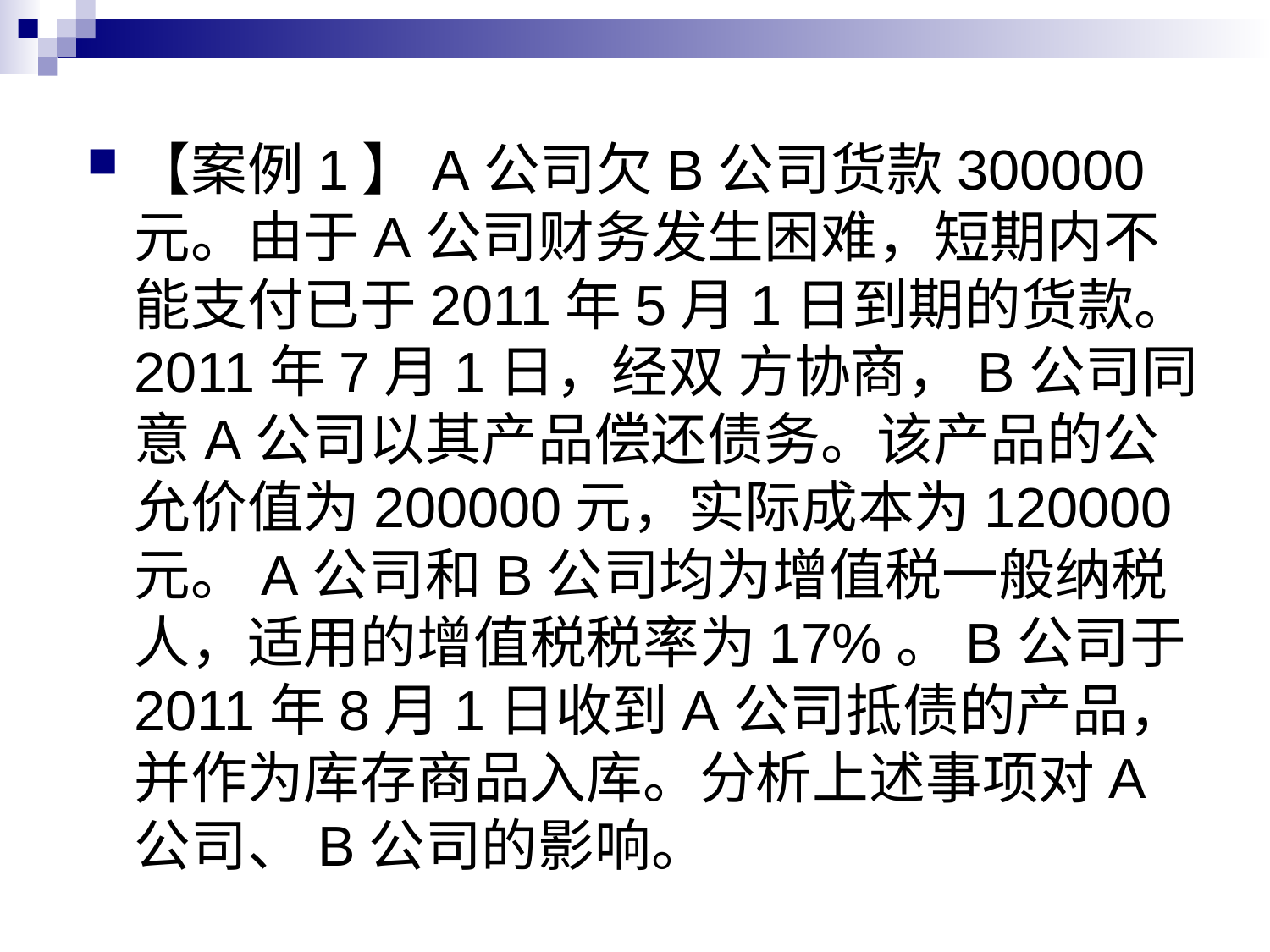

【案例1】A公司欠B公司货款300000元。由于A公司财务发生困难，短期内不能支付已于2011年5月1日到期的货款。2011年7月1日，经双 方协商，B公司同意A公司以其产品偿还债务。该产品的公允价值为200000元，实际成本为120000元。A公司和B公司均为增值税一般纳税人，适用的增值税税率为17%。B公司于2011年8月1日收到A公司抵债的产品，并作为库存商品入库。分析上述事项对A公司、B公司的影响。